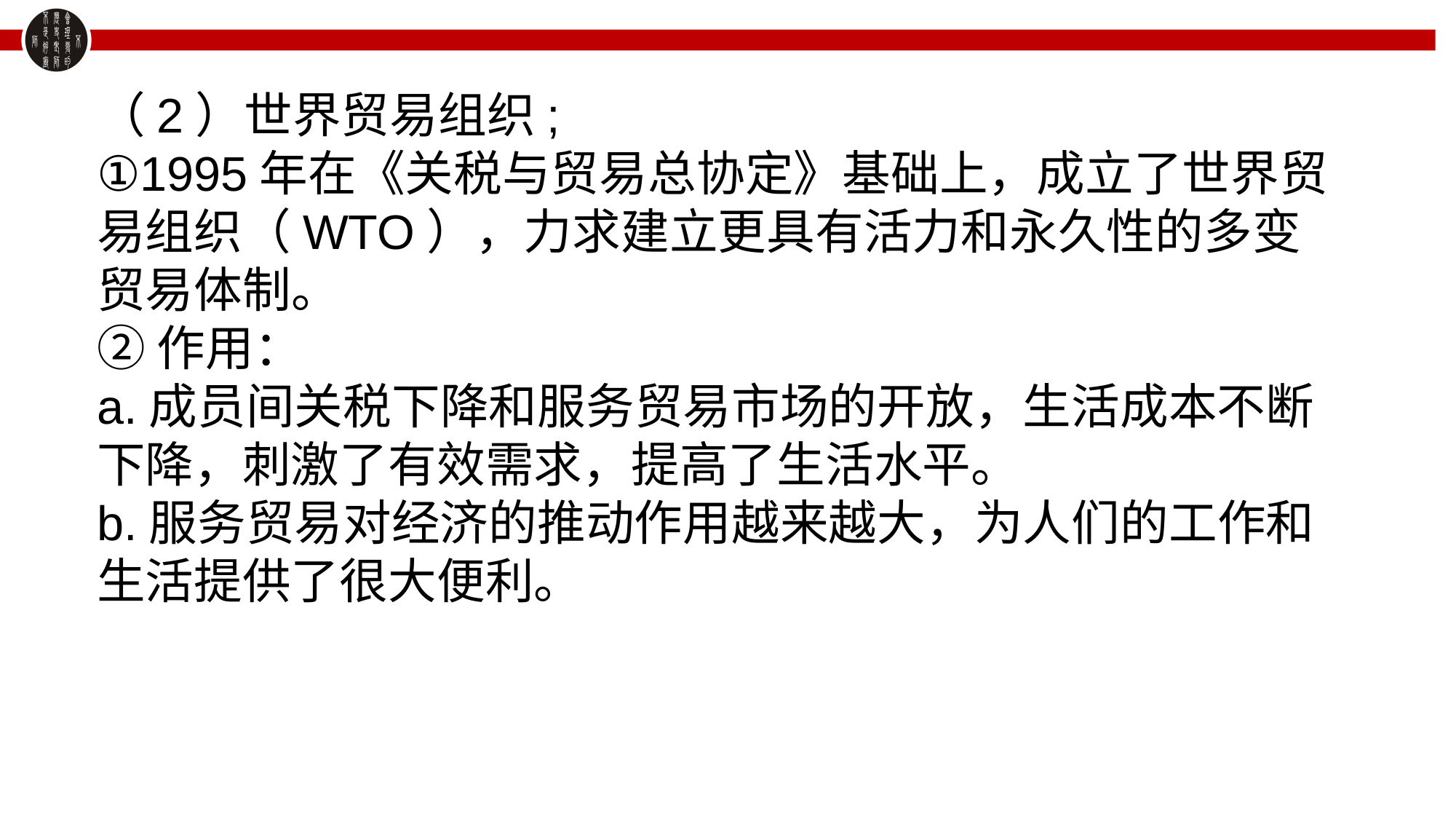

（2）世界贸易组织;
①1995年在《关税与贸易总协定》基础上，成立了世界贸易组织（WTO），力求建立更具有活力和永久性的多变贸易体制。
②作用：
a.成员间关税下降和服务贸易市场的开放，生活成本不断下降，刺激了有效需求，提高了生活水平。
b.服务贸易对经济的推动作用越来越大，为人们的工作和生活提供了很大便利。